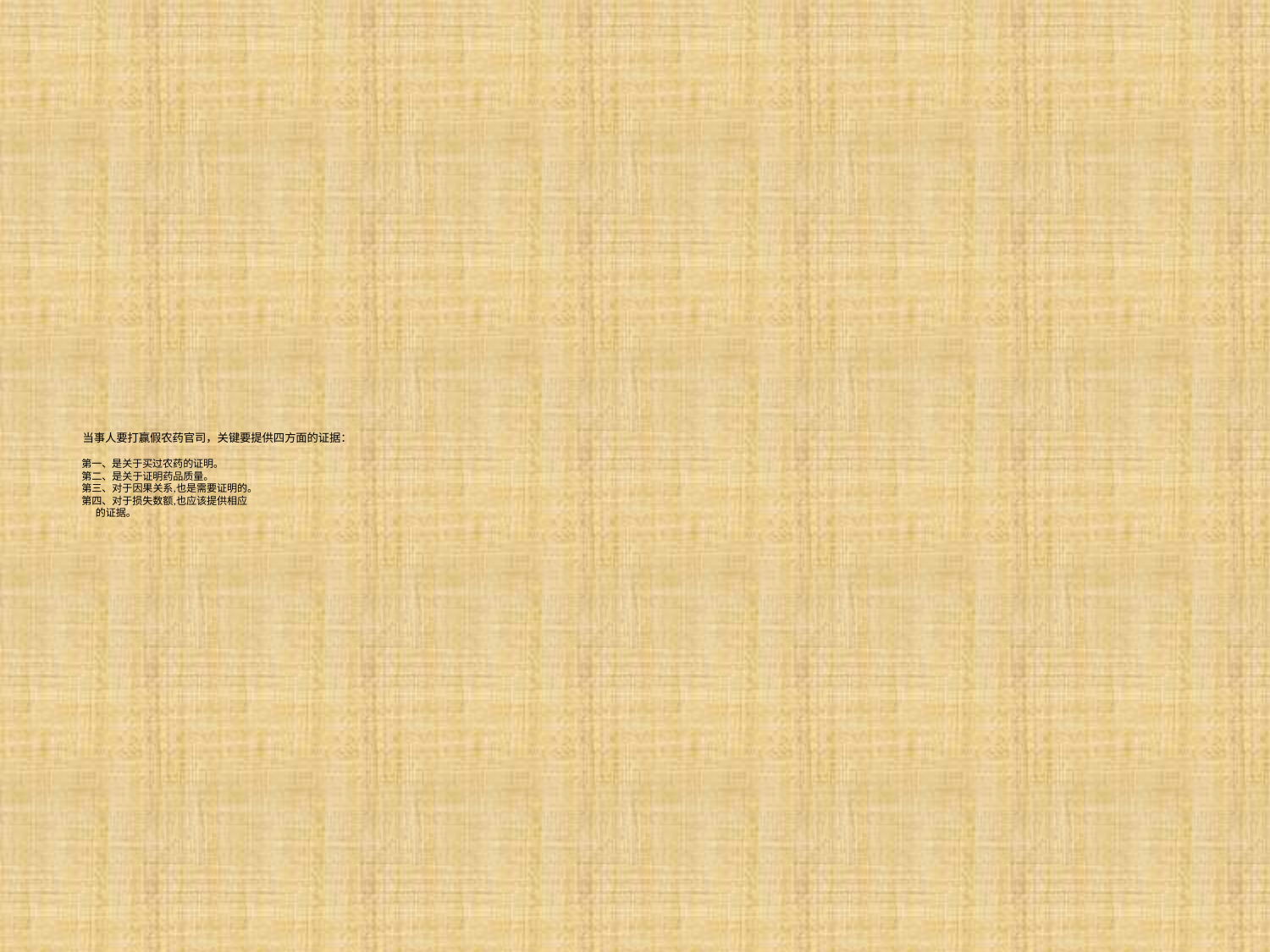

# 当事人要打赢假农药官司，关键要提供四方面的证据： 第一、是关于买过农药的证明。 第二、是关于证明药品质量。 第三、对于因果关系,也是需要证明的。 第四、对于损失数额,也应该提供相应 的证据。